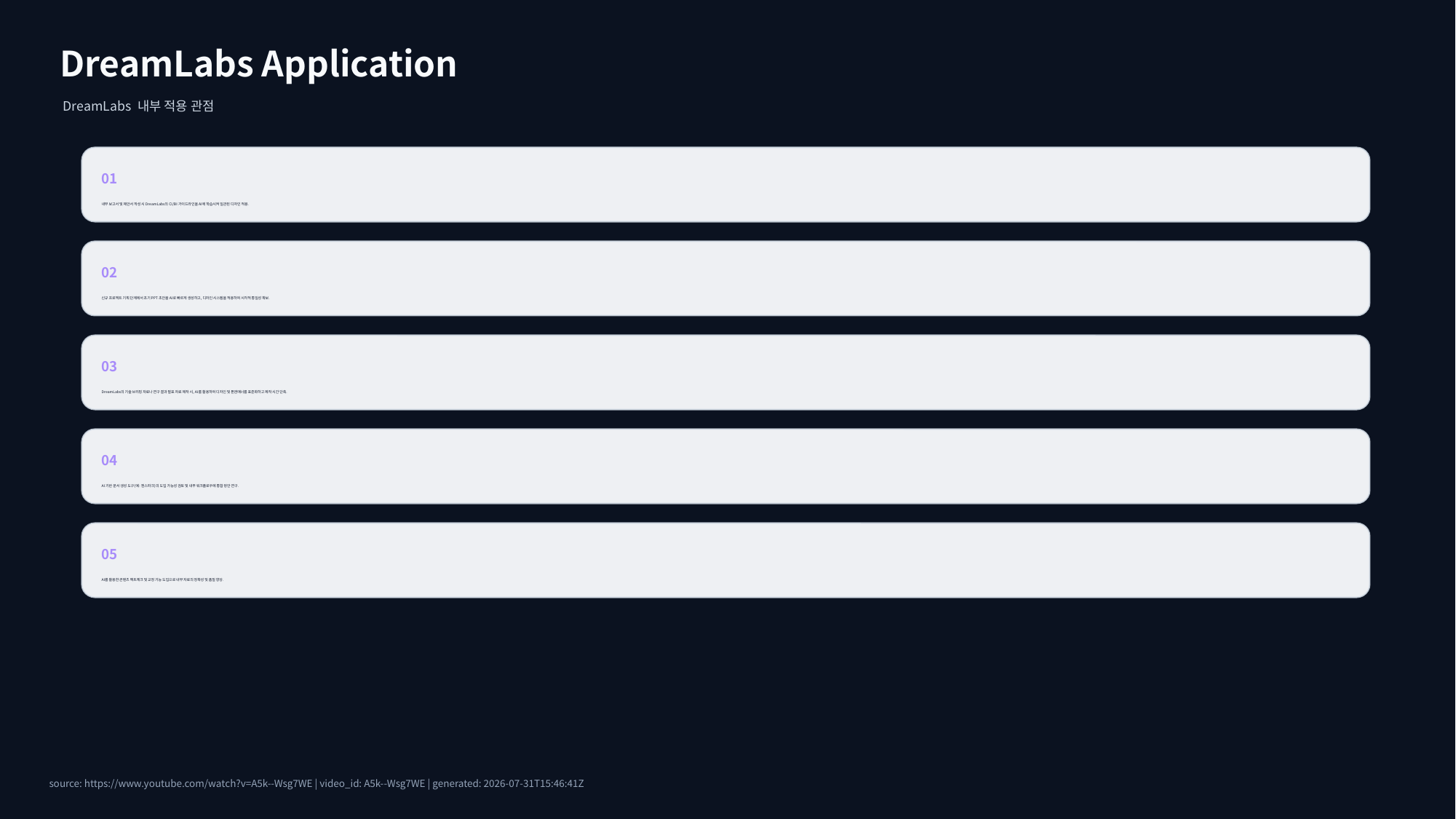

DreamLabs Application
DreamLabs 내부 적용 관점

01
내부 보고서 및 제안서 작성 시 DreamLabs의 CI/BI 가이드라인을 AI에 학습시켜 일관된 디자인 적용.

02
신규 프로젝트 기획 단계에서 초기 PPT 초안을 AI로 빠르게 생성하고, 디자인 시스템을 적용하여 시각적 통일성 확보.

03
DreamLabs의 기술 브리핑 자료나 연구 결과 발표 자료 제작 시, AI를 활용하여 디자인 및 톤앤매너를 표준화하고 제작 시간 단축.

04
AI 기반 문서 생성 도구(예: 젠스파크)의 도입 가능성 검토 및 내부 워크플로우에 통합 방안 연구.

05
AI를 활용한 콘텐츠 팩트체크 및 교정 기능 도입으로 내부 자료의 정확성 및 품질 향상.
source: https://www.youtube.com/watch?v=A5k--Wsg7WE | video_id: A5k--Wsg7WE | generated: 2026-07-31T15:46:41Z